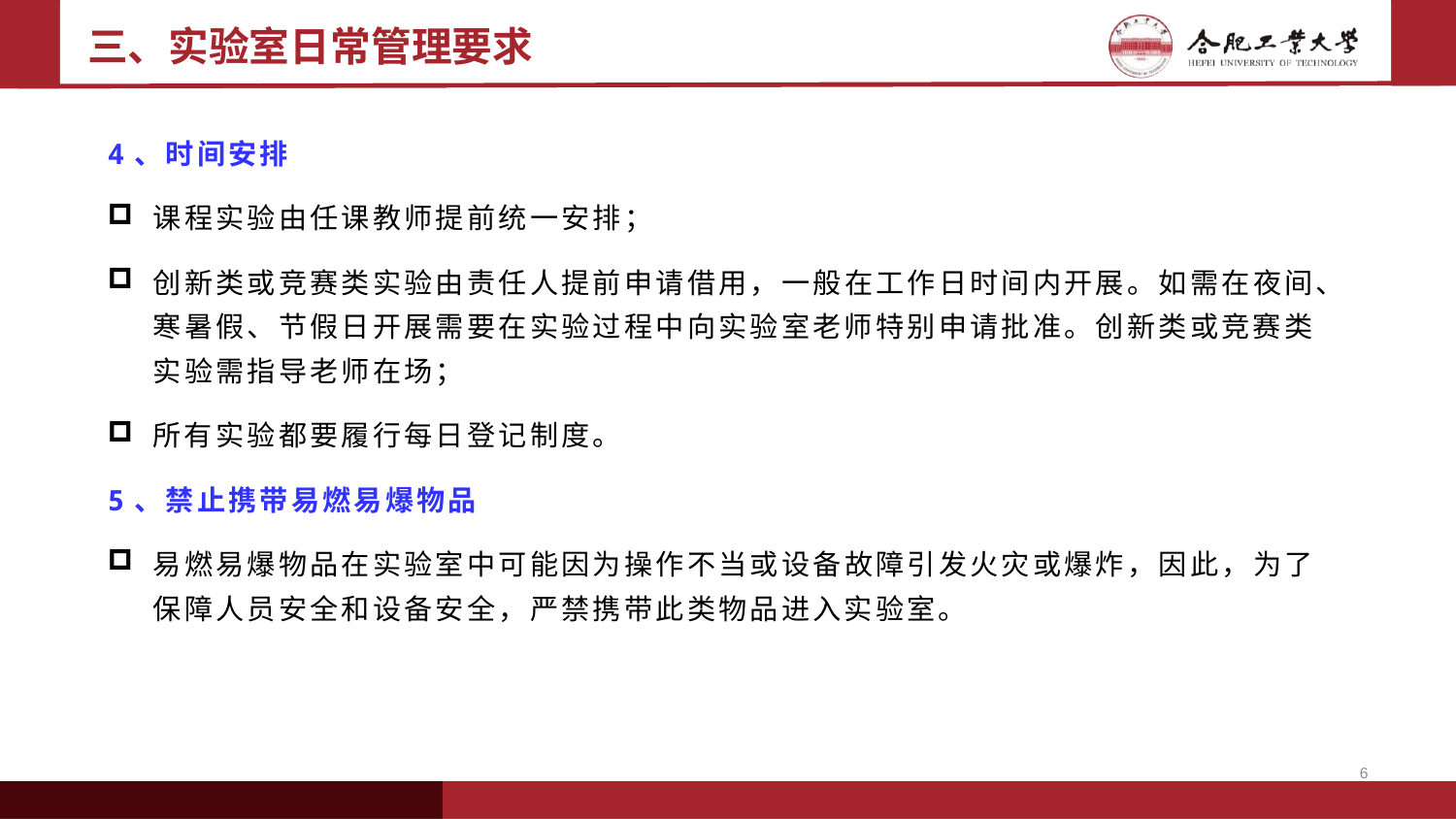

# 三、实验室日常管理要求
4、时间安排
课程实验由任课教师提前统一安排；
创新类或竞赛类实验由责任人提前申请借用，一般在工作日时间内开展。如需在夜间、寒暑假、节假日开展需要在实验过程中向实验室老师特别申请批准。创新类或竞赛类实验需指导老师在场；
所有实验都要履行每日登记制度。
5、禁止携带易燃易爆物品
易燃易爆物品在实验室中可能因为操作不当或设备故障引发火灾或爆炸，因此，为了保障人员安全和设备安全，严禁携带此类物品进入实验室。